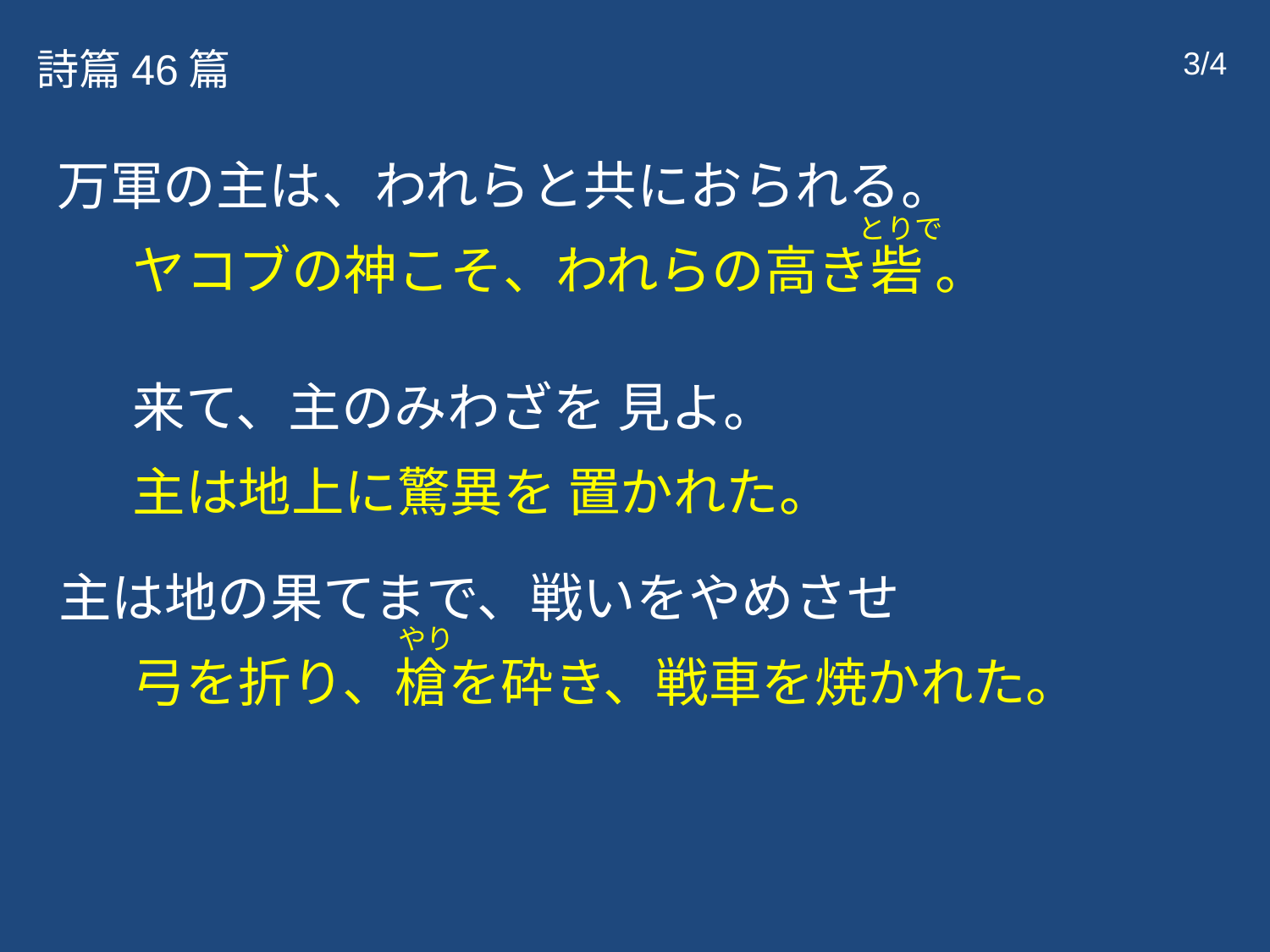

詩篇46篇
3/4
万軍の主は、われらと共におられる。
ヤコブの神こそ、われらの高き砦 。
来て、主のみわざを 見よ。
主は地上に驚異を 置かれた。
主は地の果てまで、戦いをやめさせ
弓を折り、槍を砕き、戦車を焼かれた。
とりで
やり